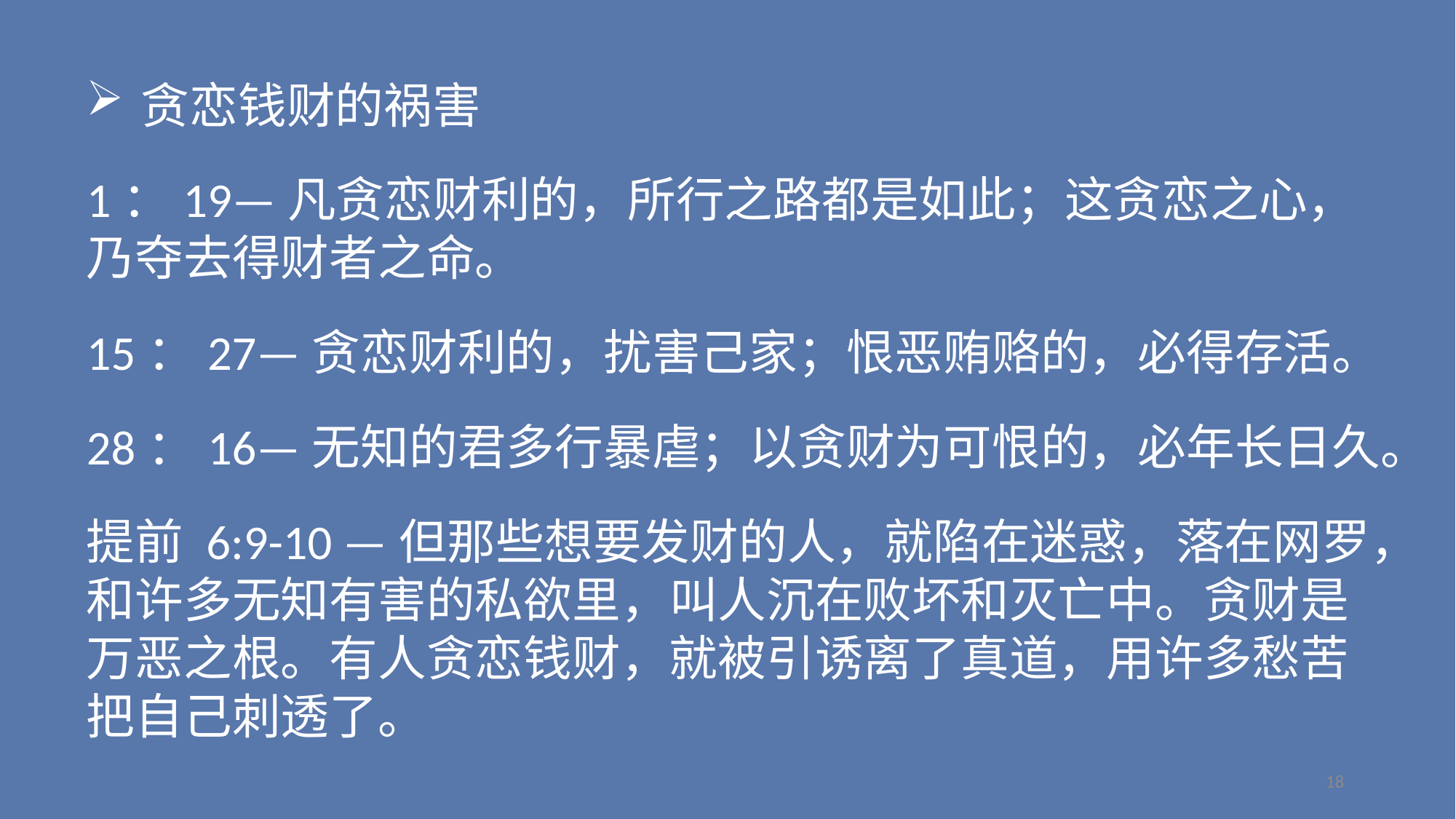

贪恋钱财的祸害
1：19—凡贪恋财利的，所行之路都是如此；这贪恋之心， 乃夺去得财者之命。
15：27—贪恋财利的，扰害己家；恨恶贿赂的，必得存活。
28：16—无知的君多行暴虐；以贪财为可恨的，必年长日久。
提前 6:9-10 —但那些想要发财的人，就陷在迷惑，落在网罗，和许多无知有害的私欲里，叫人沉在败坏和灭亡中。贪财是万恶之根。有人贪恋钱财，就被引诱离了真道，用许多愁苦把自己刺透了。

18